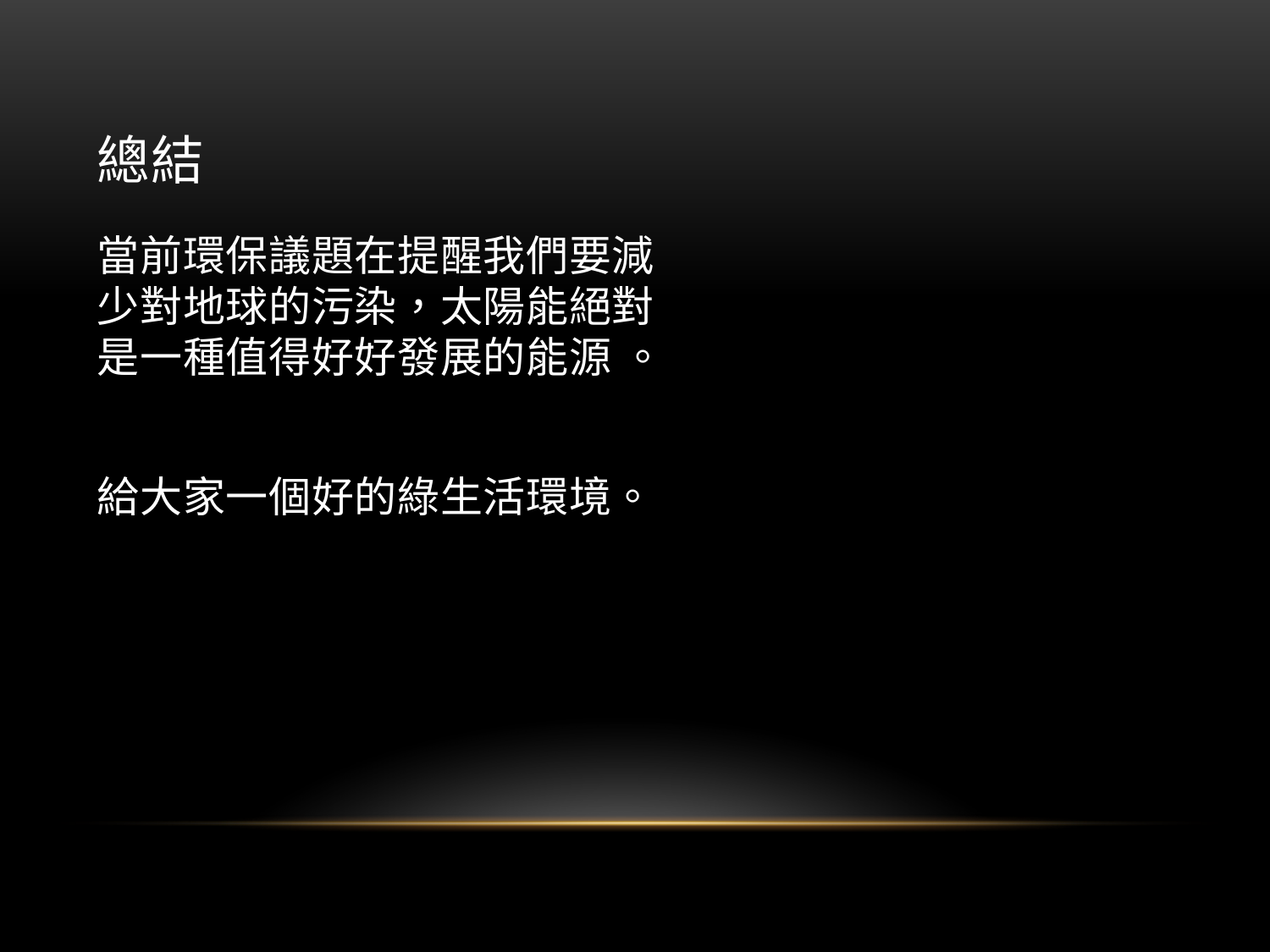

# 總結
當前環保議題在提醒我們要減少對地球的污染，太陽能絕對是一種值得好好發展的能源 。

給大家一個好的綠生活環境。